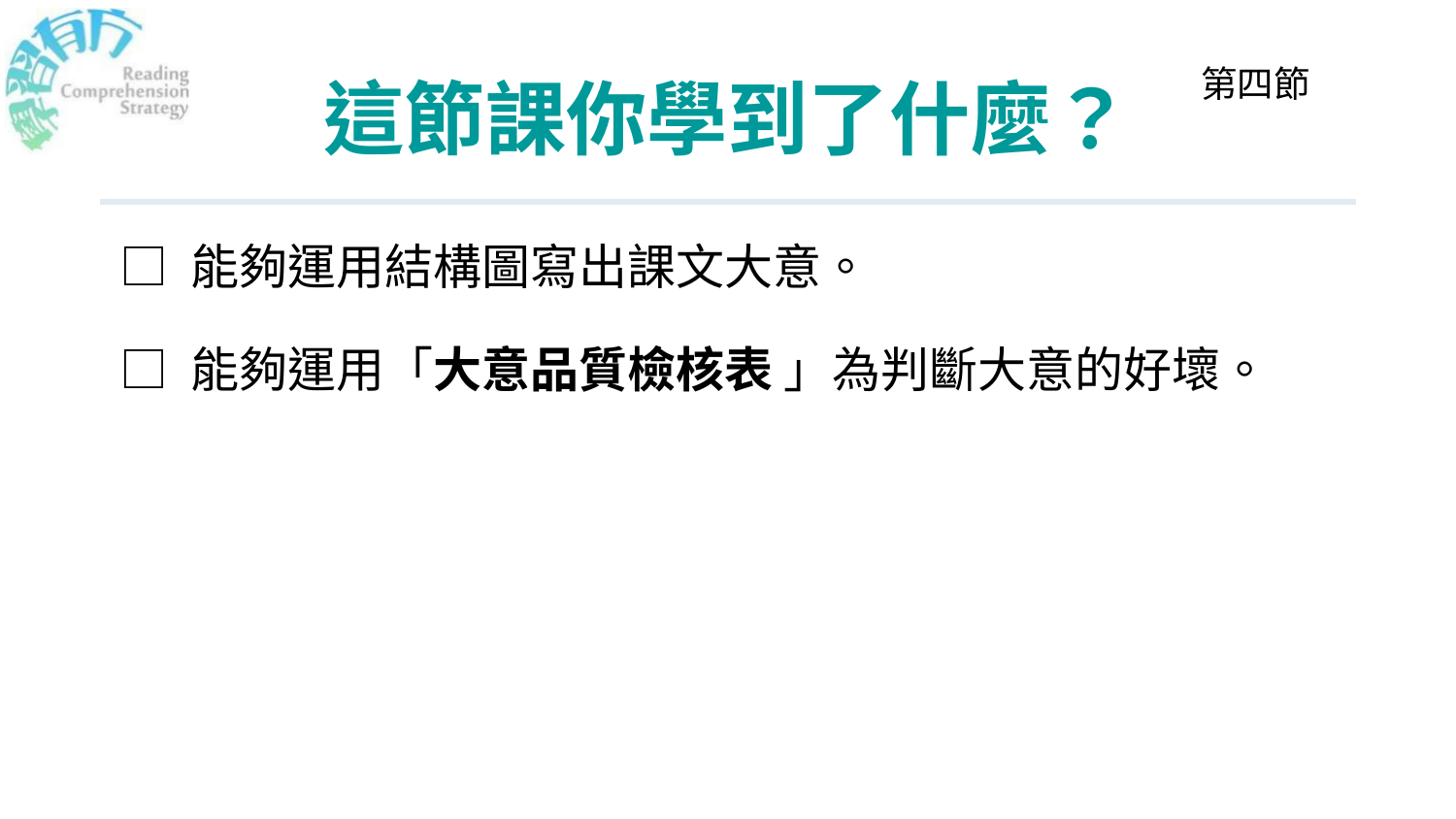

# 這節課你學到了什麼？
第四節
□ 能夠運用結構圖寫出課文大意。
□ 能夠運用「大意品質檢核表 」為判斷大意的好壞。